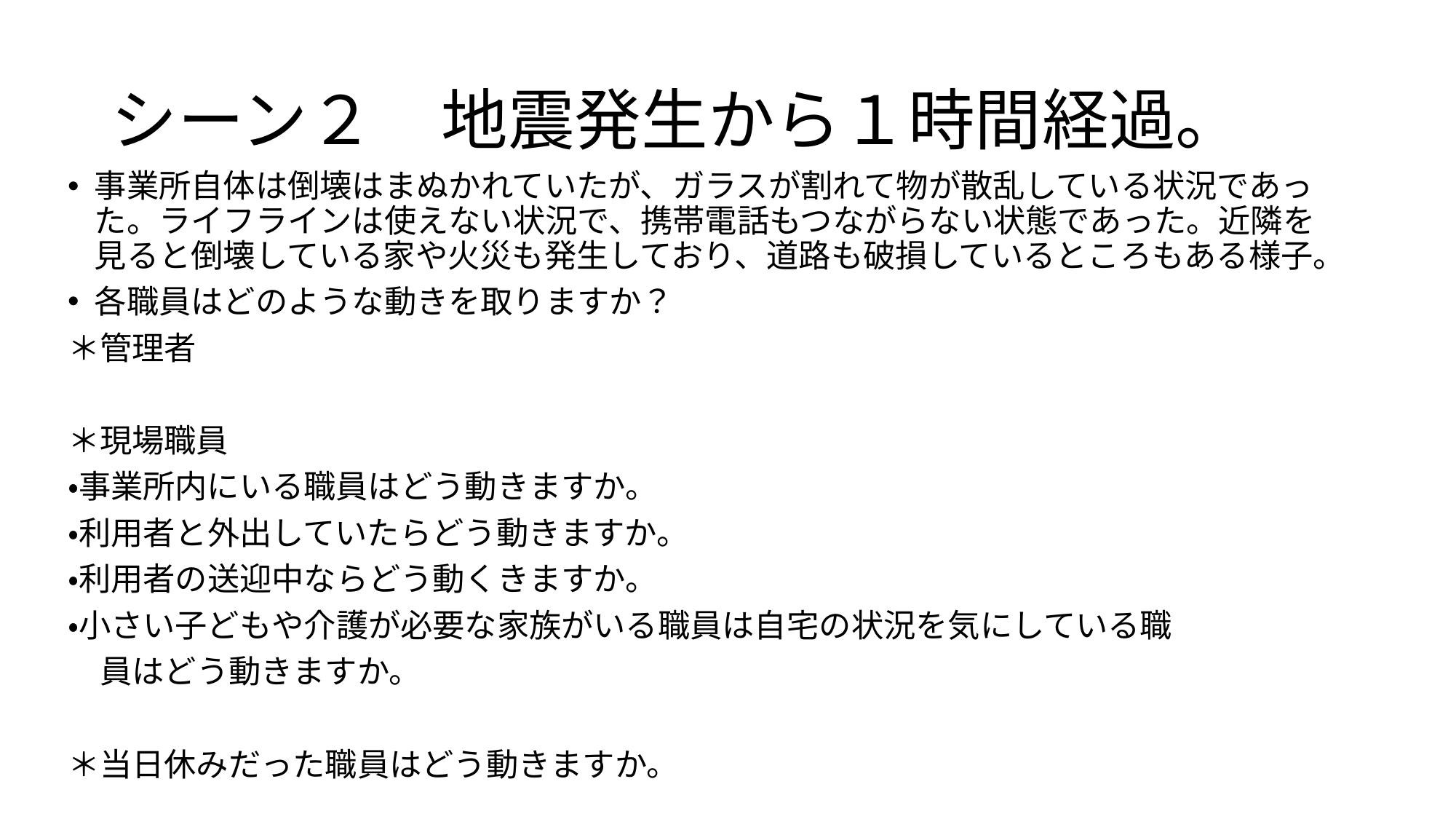

# シーン２　地震発生から１時間経過。
事業所自体は倒壊はまぬかれていたが、ガラスが割れて物が散乱している状況であった。ライフラインは使えない状況で、携帯電話もつながらない状態であった。近隣を見ると倒壊している家や火災も発生しており、道路も破損しているところもある様子。
各職員はどのような動きを取りますか？
＊管理者

＊現場職員
・事業所内にいる職員はどう動きますか。
・利用者と外出していたらどう動きますか。
・利用者の送迎中ならどう動くきますか。
・小さい子どもや介護が必要な家族がいる職員は自宅の状況を気にしている職
　員はどう動きますか。

＊当日休みだった職員はどう動きますか。